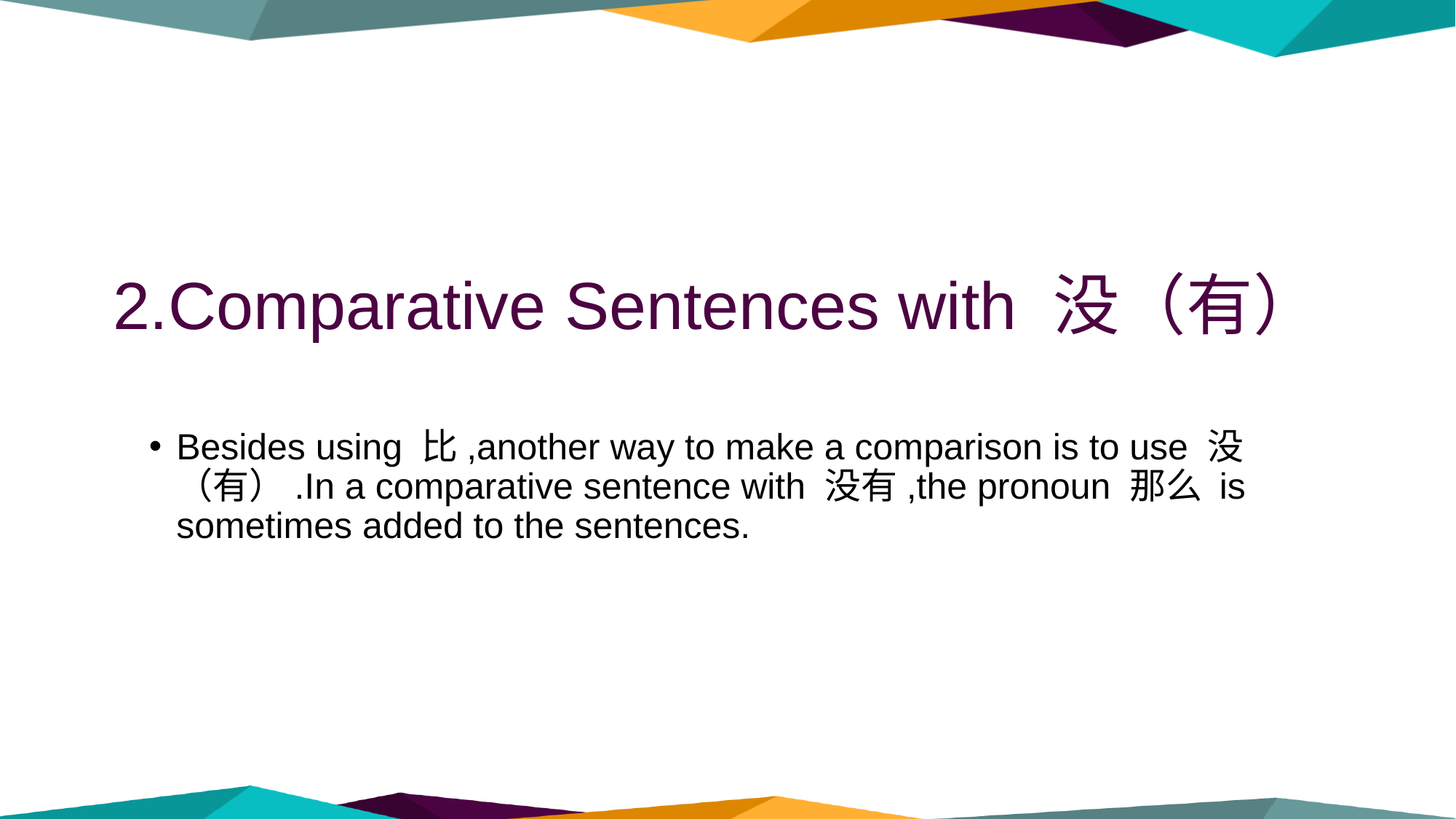

# 2.Comparative Sentences with 没（有）
Besides using 比,another way to make a comparison is to use 没（有）.In a comparative sentence with 没有,the pronoun 那么 is sometimes added to the sentences.